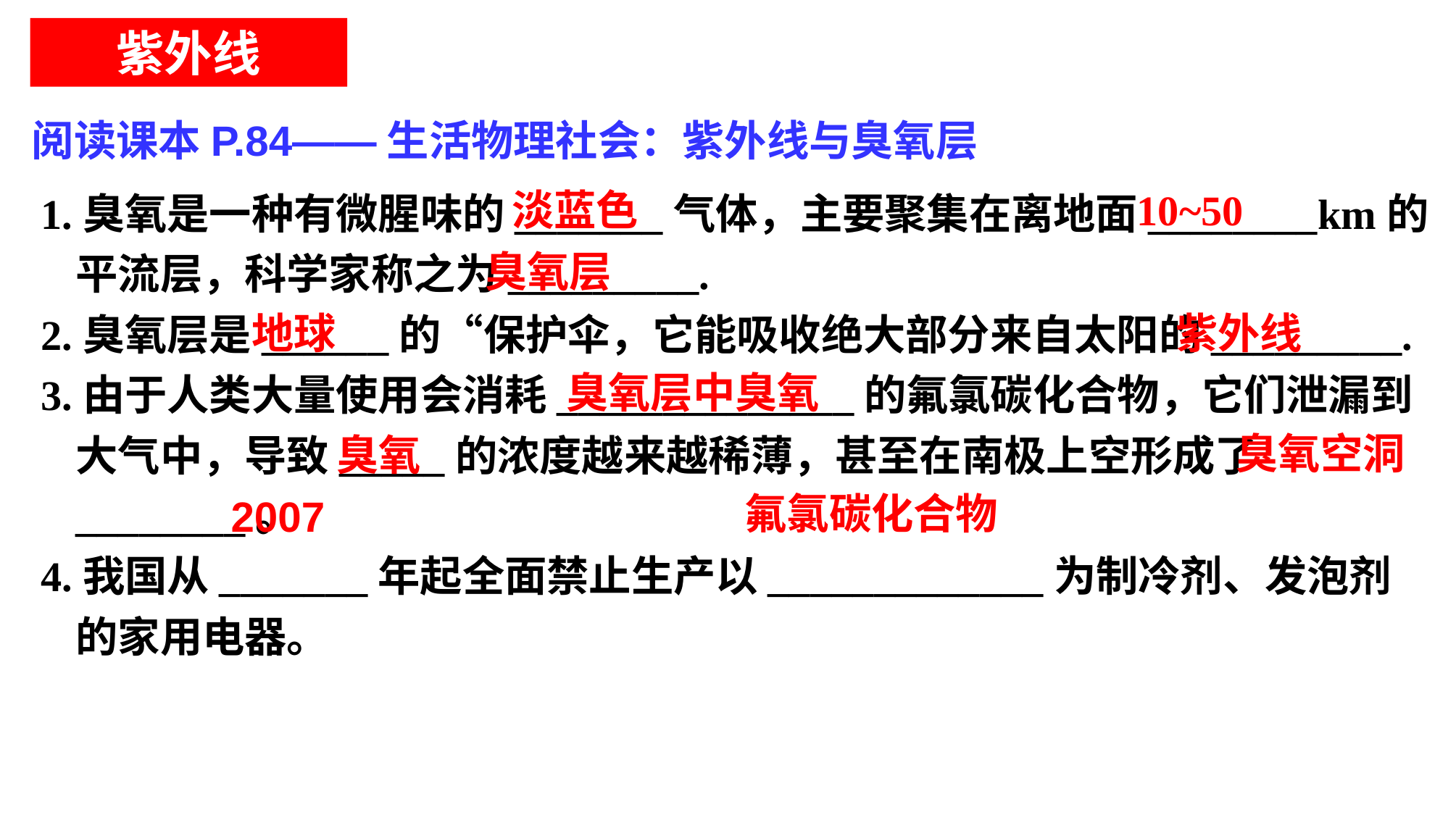

紫外线
阅读课本P.84——生活物理社会：紫外线与臭氧层
1.臭氧是一种有微腥味的_______气体，主要聚集在离地面________km的平流层，科学家称之为_________.
2.臭氧层是______的“保护伞，它能吸收绝大部分来自太阳的_________.
3.由于人类大量使用会消耗______________的氟氯碳化合物，它们泄漏到大气中，导致_____的浓度越来越稀薄，甚至在南极上空形成了________。
4.我国从_______年起全面禁止生产以_____________为制冷剂、发泡剂的家用电器。
淡蓝色
10~50
臭氧层
地球
紫外线
臭氧层中臭氧
臭氧空洞
臭氧
氟氯碳化合物
2007